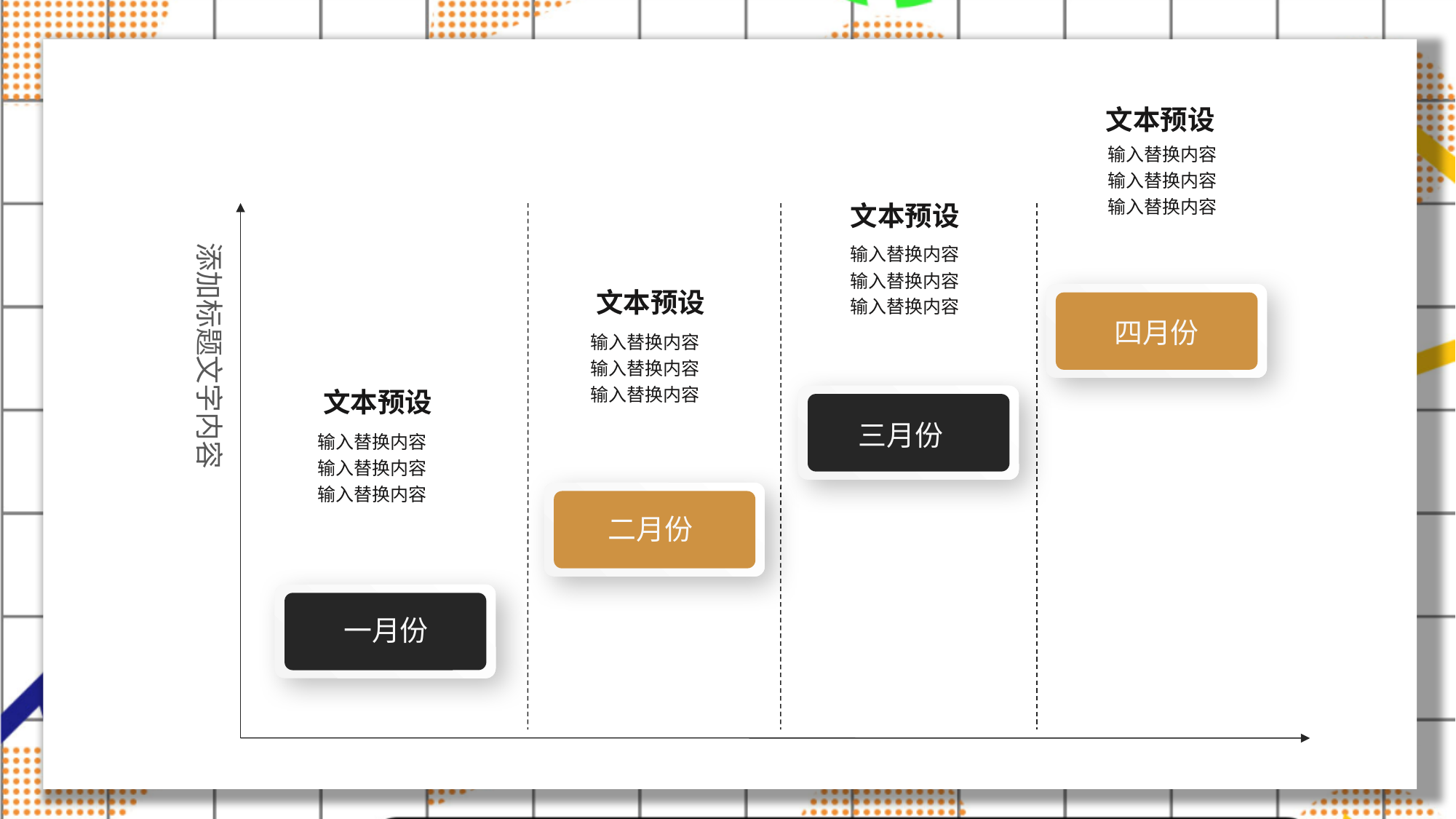

文本预设
输入替换内容 输入替换内容 输入替换内容
文本预设
输入替换内容 输入替换内容 输入替换内容
添加标题文字内容
文本预设

四月份
输入替换内容 输入替换内容 输入替换内容
文本预设

三月份
输入替换内容 输入替换内容 输入替换内容

二月份

一月份